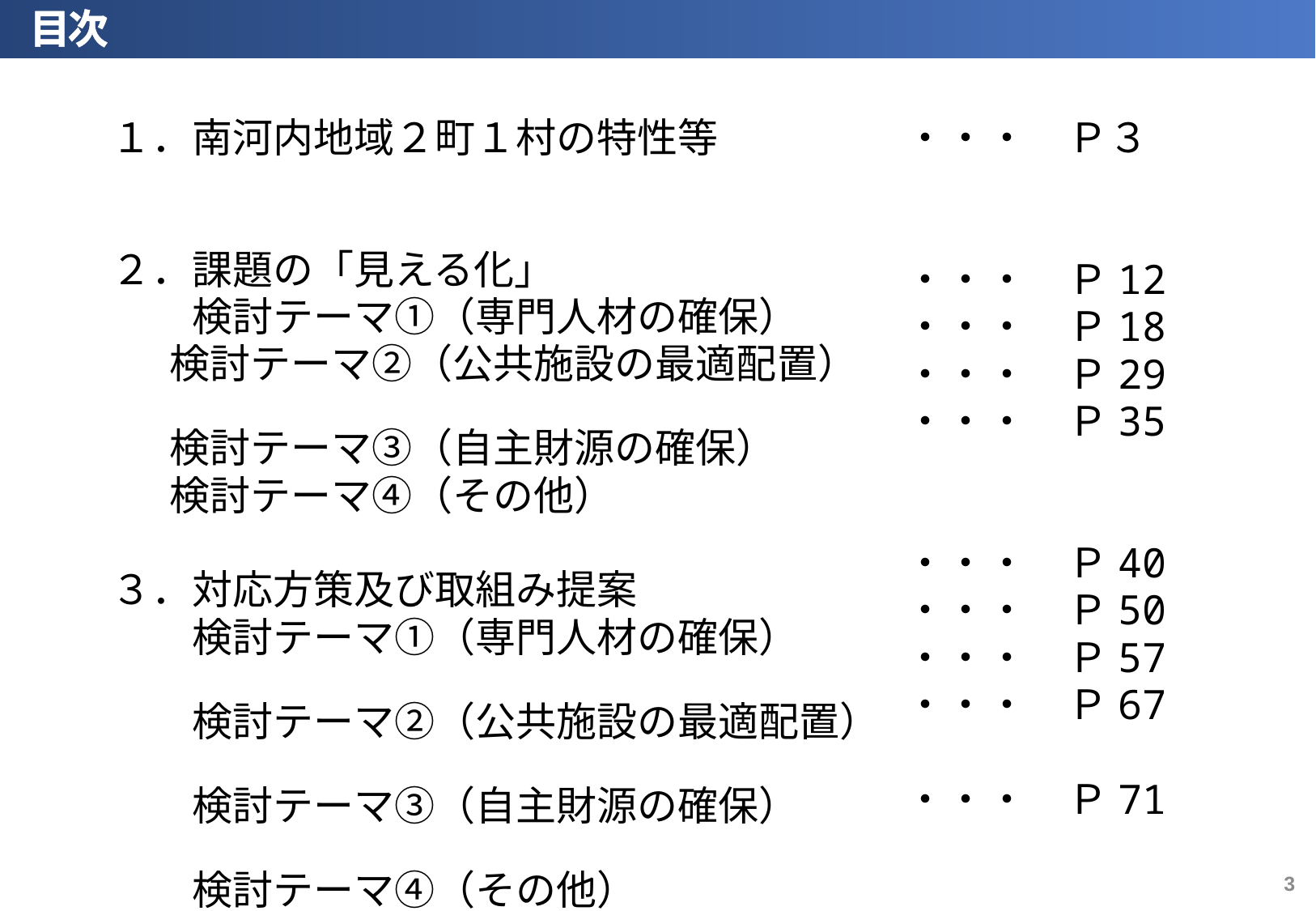

目次

・・・　Ｐ３

・・・　Ｐ12
・・・　Ｐ18
・・・　Ｐ29
・・・　Ｐ35

・・・　Ｐ40
・・・　Ｐ50
・・・　Ｐ57
・・・　Ｐ67

・・・　Ｐ71
１．南河内地域２町１村の特性等

２．課題の「見える化」
　　検討テーマ①（専門人材の確保）
　  検討テーマ②（公共施設の最適配置）
　  検討テーマ③（自主財源の確保）
　  検討テーマ④（その他）

３．対応方策及び取組み提案
　　検討テーマ①（専門人材の確保）
　　検討テーマ②（公共施設の最適配置）
　　検討テーマ③（自主財源の確保）
　　検討テーマ④（その他）

４．まとめ
3